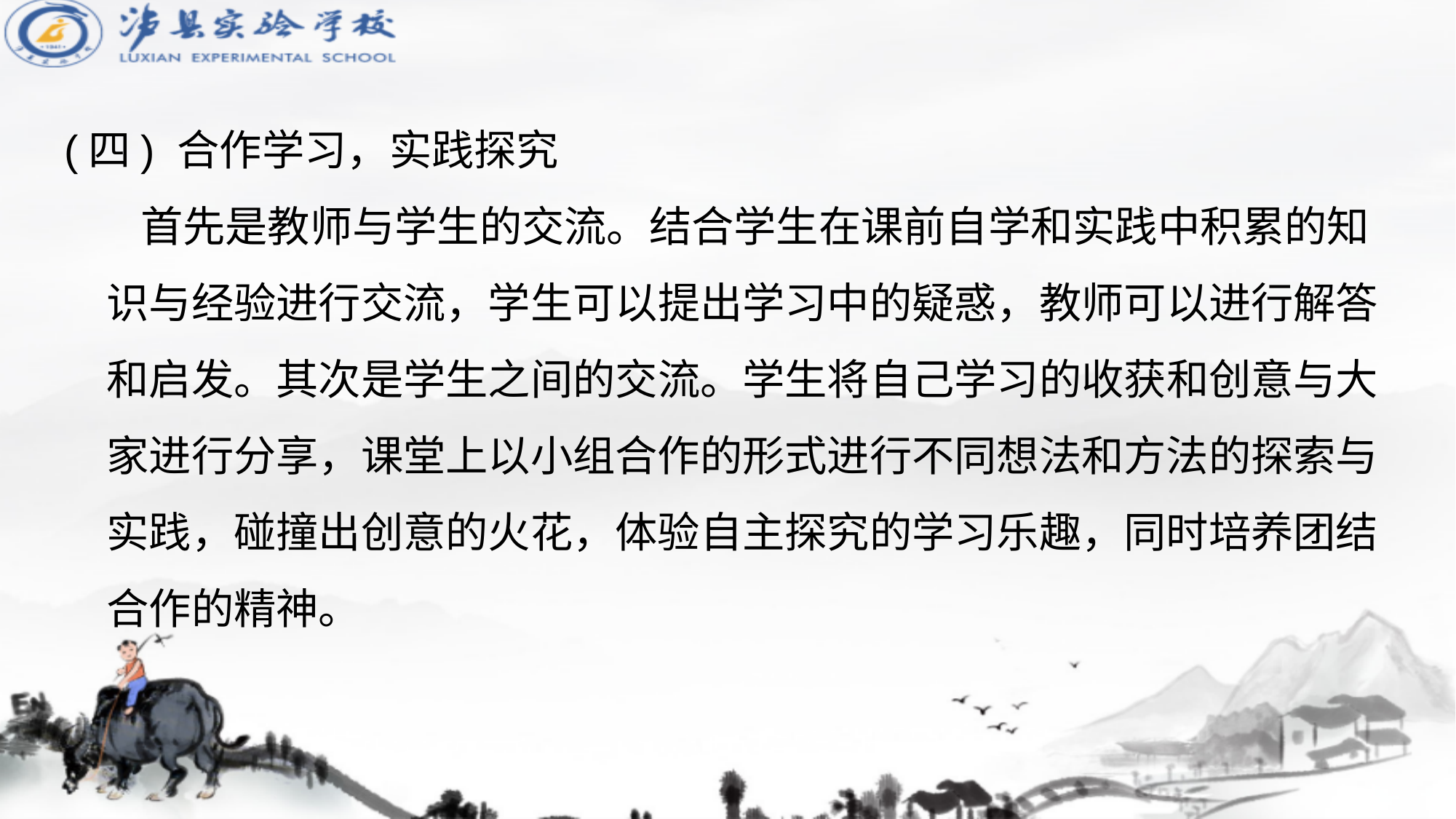

(四) 合作学习，实践探究
       首先是教师与学生的交流。结合学生在课前自学和实践中积累的知识与经验进行交流，学生可以提出学习中的疑惑，教师可以进行解答和启发。其次是学生之间的交流。学生将自己学习的收获和创意与大家进行分享，课堂上以小组合作的形式进行不同想法和方法的探索与实践，碰撞出创意的火花，体验自主探究的学习乐趣，同时培养团结合作的精神。